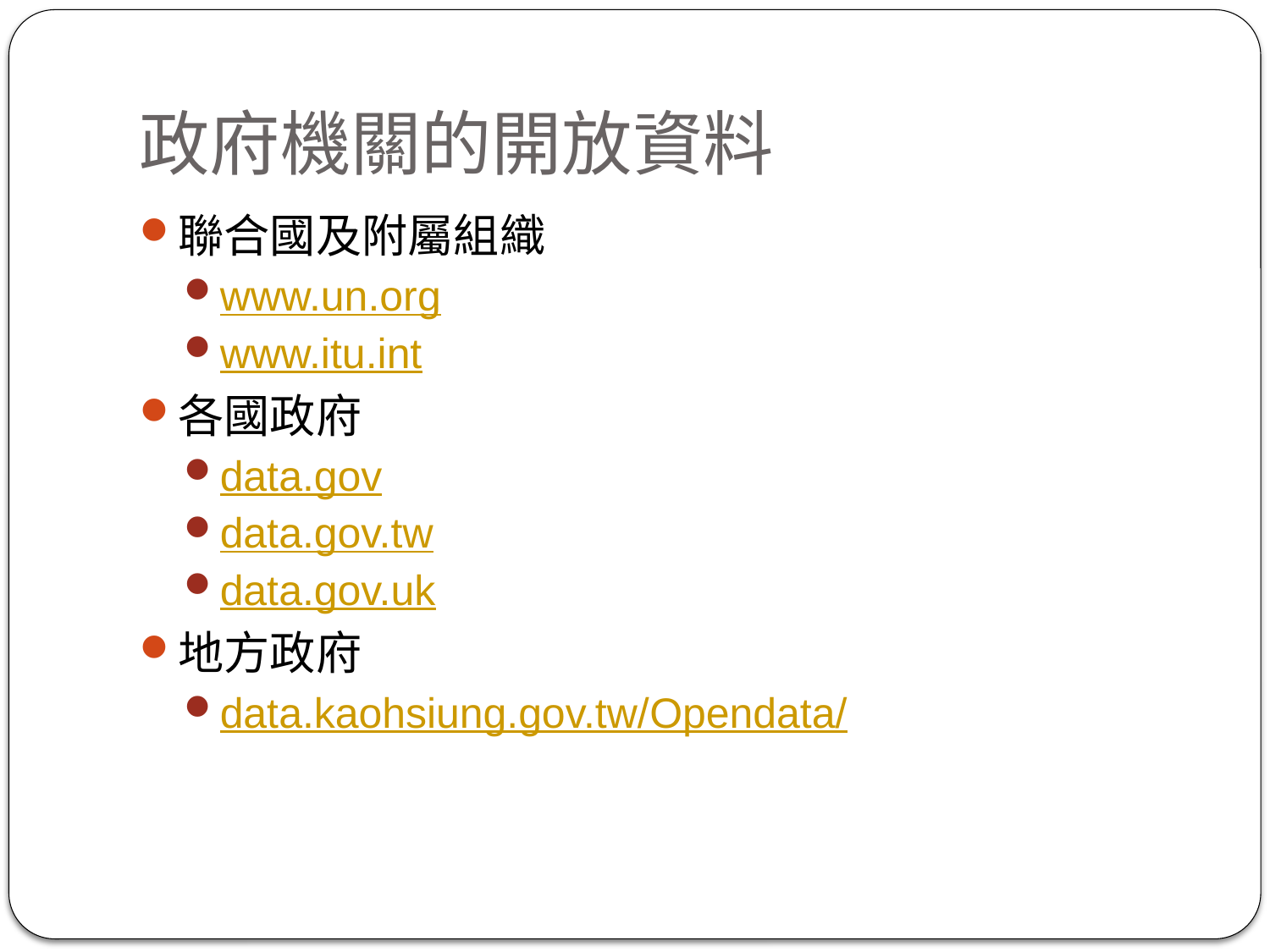

# 政府機關的開放資料
聯合國及附屬組織
www.un.org
www.itu.int
各國政府
data.gov
data.gov.tw
data.gov.uk
地方政府
data.kaohsiung.gov.tw/Opendata/